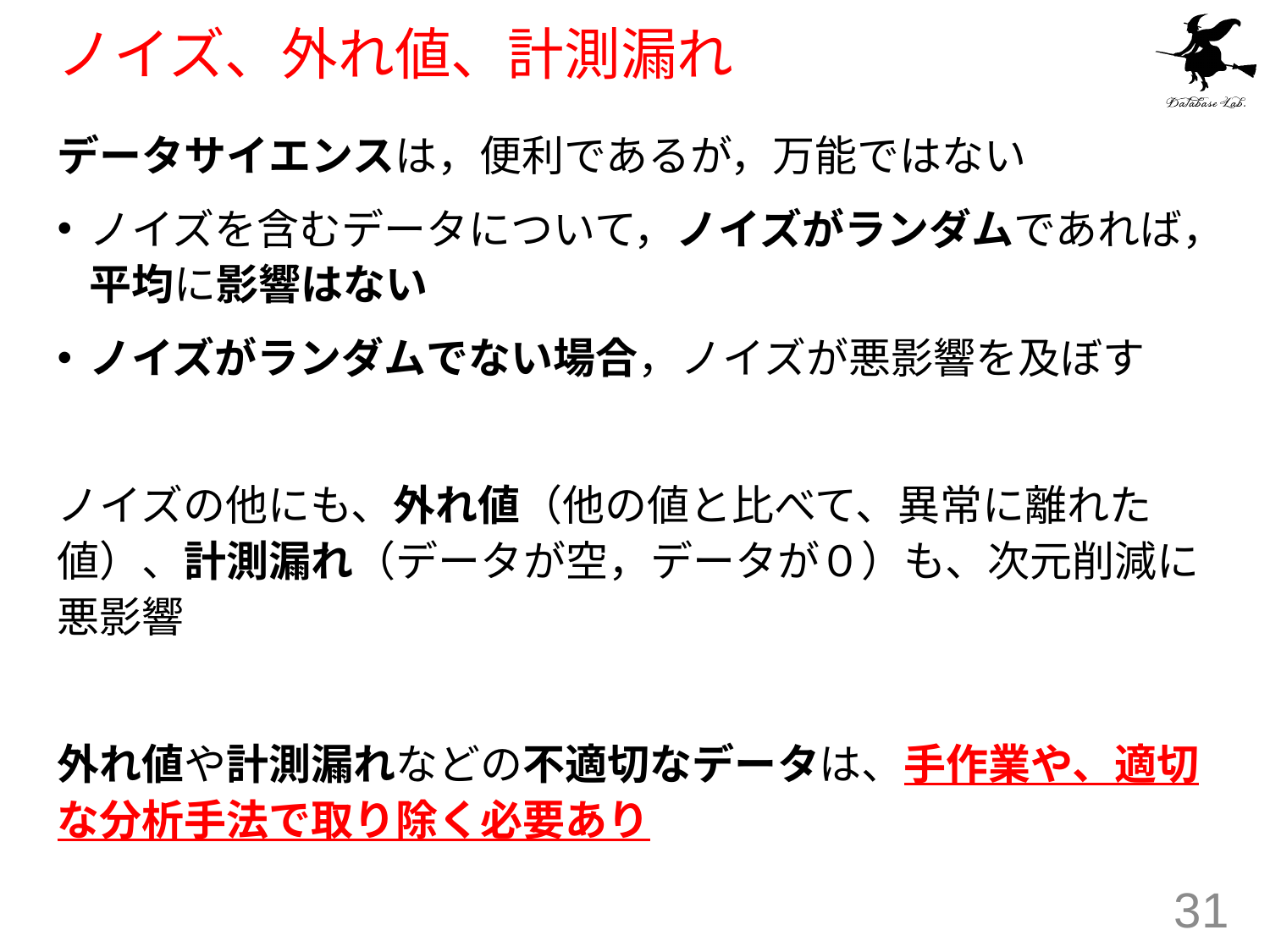

# ノイズ、外れ値、計測漏れ
データサイエンスは，便利であるが，万能ではない
ノイズを含むデータについて，ノイズがランダムであれば，平均に影響はない
ノイズがランダムでない場合，ノイズが悪影響を及ぼす

ノイズの他にも、外れ値（他の値と比べて、異常に離れた値）、計測漏れ（データが空，データが０）も、次元削減に悪影響

外れ値や計測漏れなどの不適切なデータは、手作業や、適切な分析手法で取り除く必要あり
31